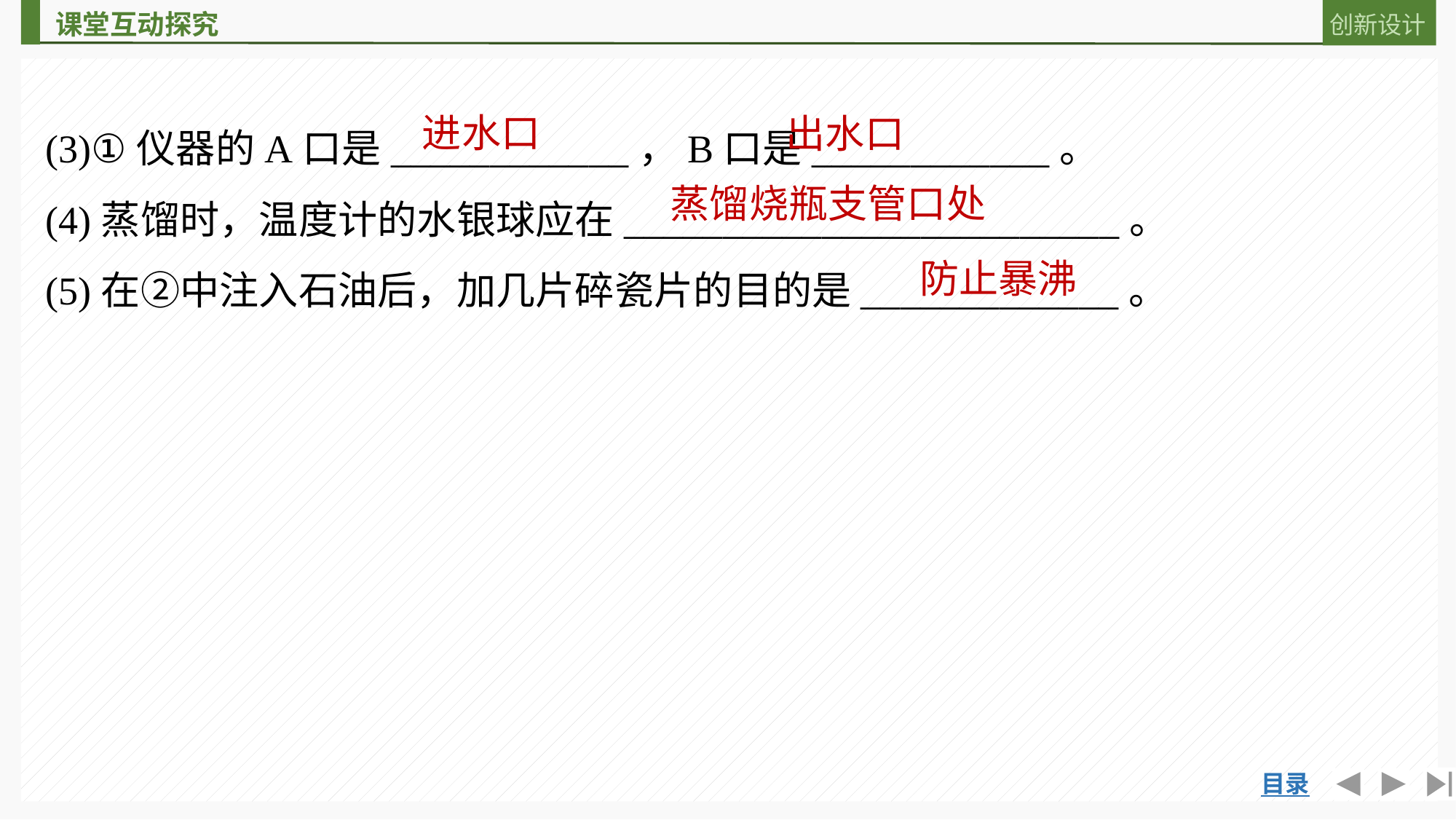

(3)①仪器的A口是____________，B口是____________。
(4)蒸馏时，温度计的水银球应在_________________________。
(5)在②中注入石油后，加几片碎瓷片的目的是_____________。
进水口
出水口
蒸馏烧瓶支管口处
防止暴沸